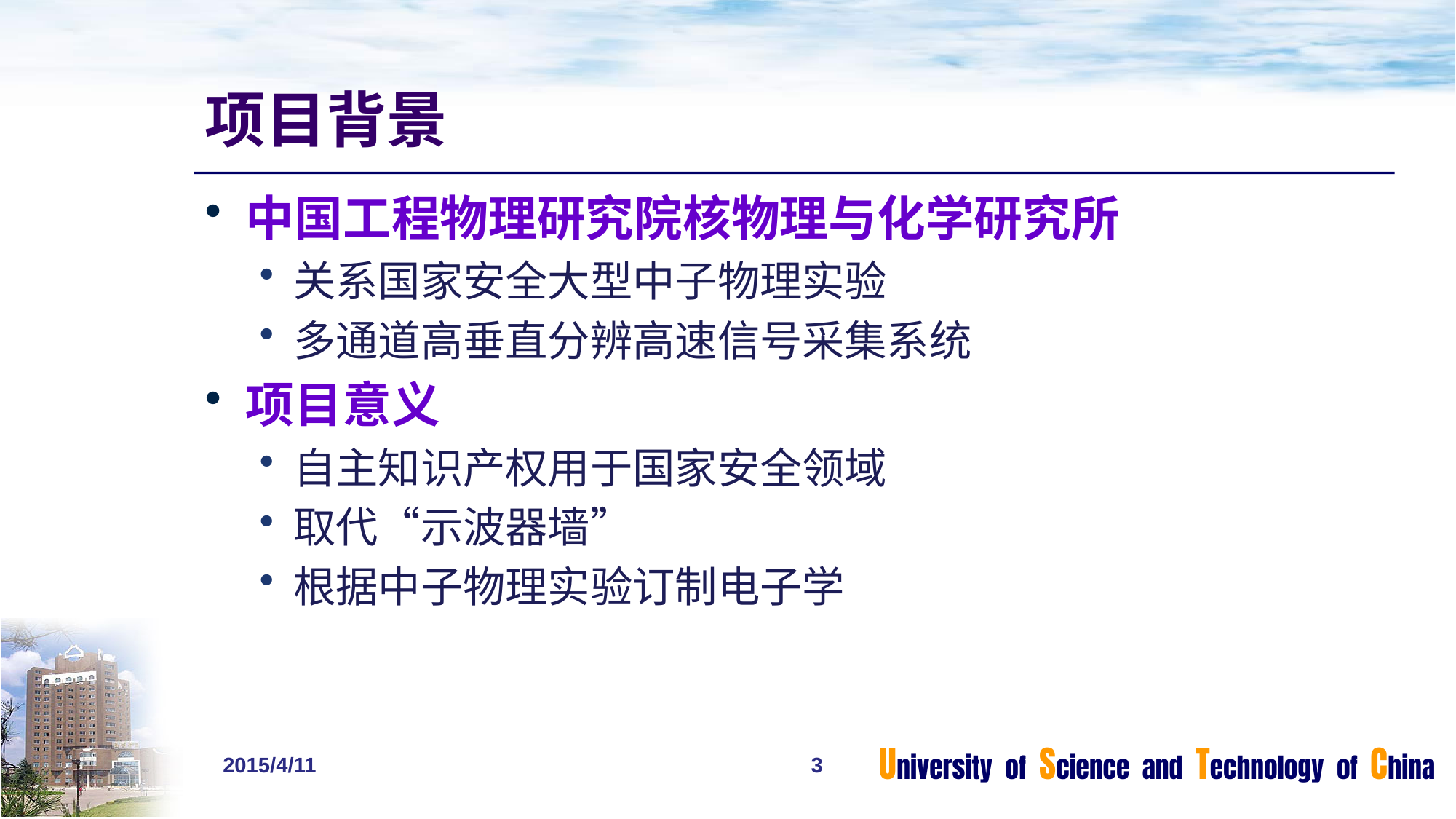

# 项目背景
中国工程物理研究院核物理与化学研究所
关系国家安全大型中子物理实验
多通道高垂直分辨高速信号采集系统
项目意义
自主知识产权用于国家安全领域
取代“示波器墙”
根据中子物理实验订制电子学

2015/4/11
3